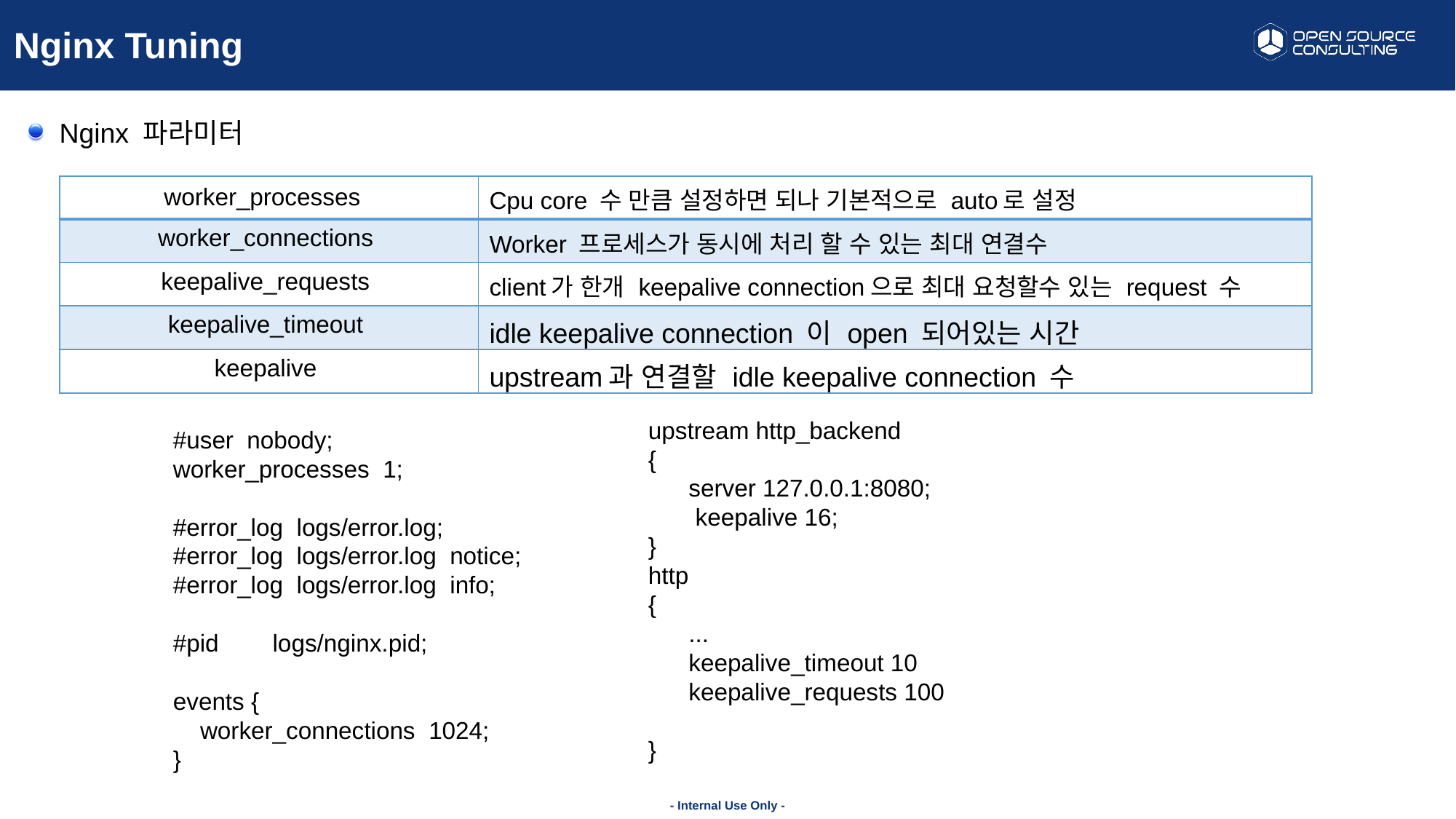

Nginx Tuning
Nginx 파라미터
| worker\_processes | Cpu core 수 만큼 설정하면 되나 기본적으로 auto로 설정 |
| --- | --- |
| worker\_connections | Worker 프로세스가 동시에 처리 할 수 있는 최대 연결수 |
| keepalive\_requests | client가 한개 keepalive connection으로 최대 요청할수 있는 request 수 |
| keepalive\_timeout | idle keepalive connection 이 open 되어있는 시간 |
| keepalive | upstream과 연결할 idle keepalive connection 수 |
upstream http_backend
{
      server 127.0.0.1:8080;
       keepalive 16;
}
http
{
      ...
      keepalive_timeout 10
      keepalive_requests 100

}
#user  nobody;
worker_processes  1;

#error_log  logs/error.log;
#error_log  logs/error.log  notice;
#error_log  logs/error.log  info;

#pid        logs/nginx.pid;

events {
    worker_connections  1024;
}